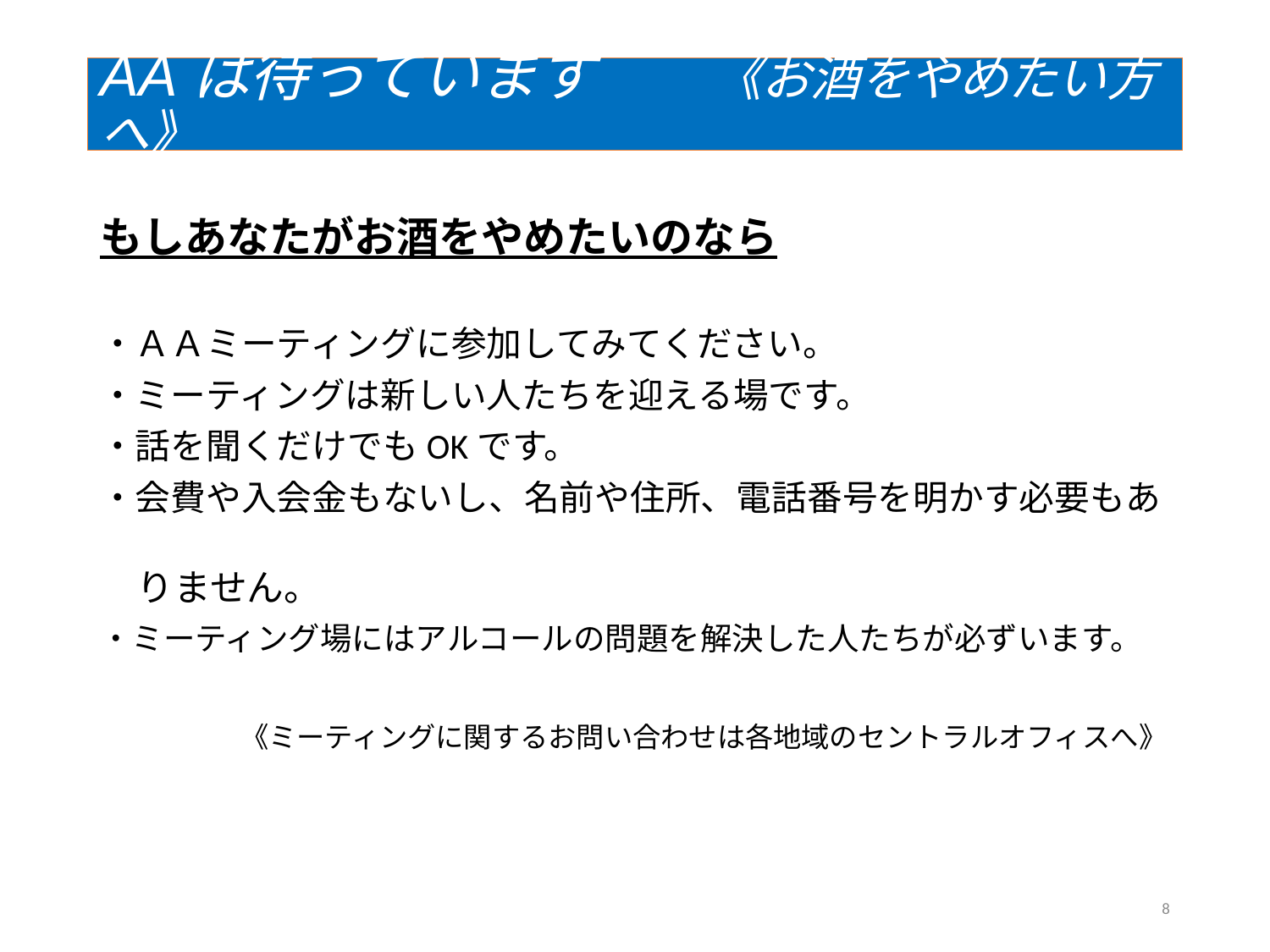

# AAは待っています　　《お酒をやめたい方へ》
もしあなたがお酒をやめたいのなら

・ＡＡミーティングに参加してみてください。
・ミーティングは新しい人たちを迎える場です。
・話を聞くだけでもOKです。
・会費や入会金もないし、名前や住所、電話番号を明かす必要もあ
　りません。
・ミーティング場にはアルコールの問題を解決した人たちが必ずいます。

　　　　　《ミーティングに関するお問い合わせは各地域のセントラルオフィスへ》
8